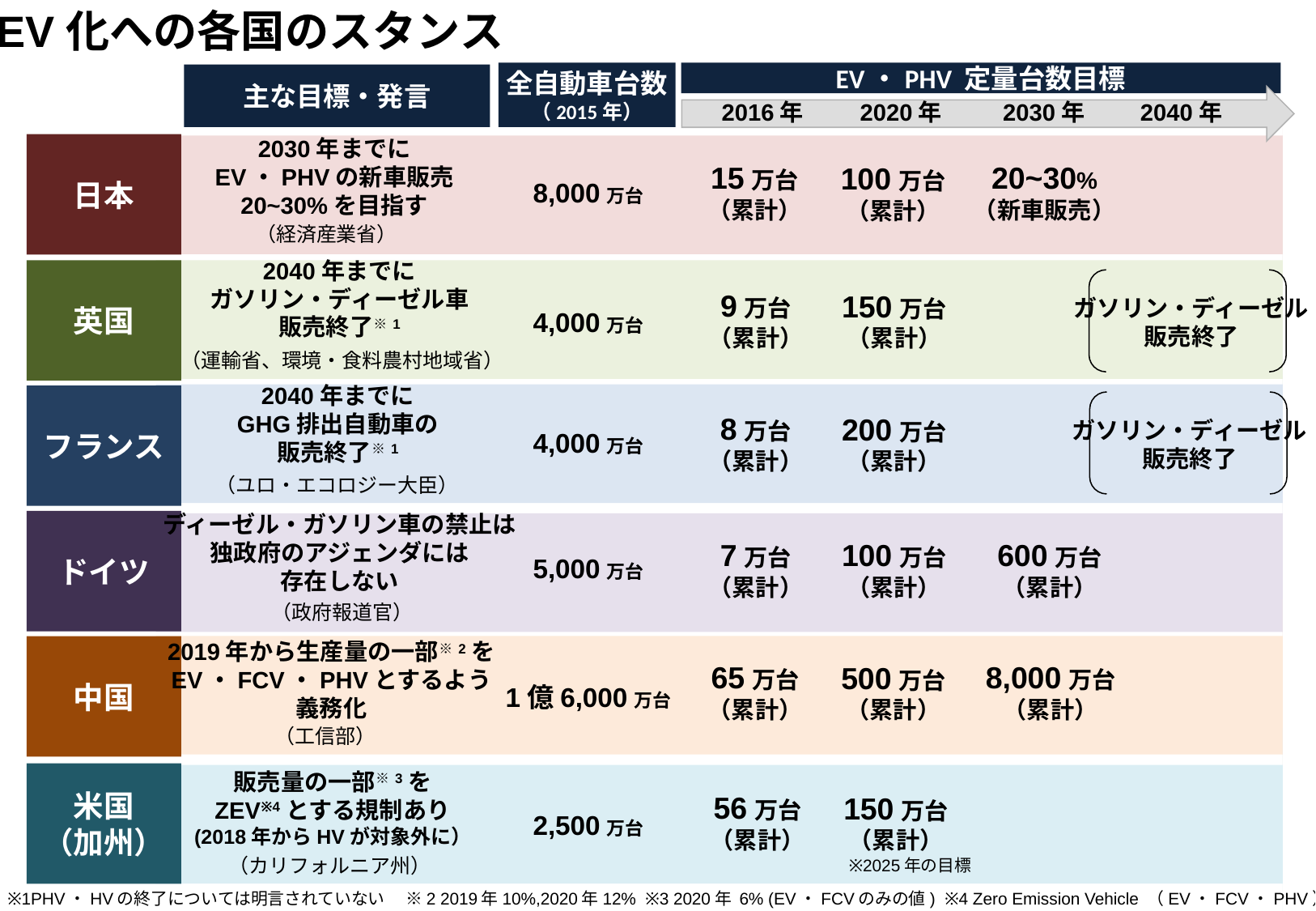

EV化への各国のスタンス
全自動車台数
（2015年）
EV・PHV 定量台数目標
主な目標・発言
2016年
2020年
2030年
2040年

2030年までに
EV・PHVの新車販売
20~30%を目指す
日本
20~30%
（新車販売）
15万台
（累計）
8,000万台
100万台
（累計）
（経済産業省）

2040年までに
ガソリン・ディーゼル車
販売終了※1
英国

9万台
（累計）
150万台
（累計）
4,000万台
ガソリン・ディーゼル
販売終了
（運輸省、環境・食料農村地域省）

2040年までに
GHG排出自動車の
販売終了※1
フランス
8万台
（累計）
200万台
（累計）

4,000万台
ガソリン・ディーゼル
販売終了
（ユロ・エコロジー大臣）

ディーゼル・ガソリン車の禁止は
独政府のアジェンダには
存在しない
ドイツ
5,000万台
7万台
（累計）
100万台
（累計）
600万台
（累計）
（政府報道官）

中国
2019年から生産量の一部※2を
EV・FCV・PHVとするよう
義務化
8,000万台
（累計）
65万台
（累計）
500万台
（累計）
1億6,000万台
（工信部）

販売量の一部※3を
ZEV※4とする規制あり
(2018年からHVが対象外に）
米国
（加州）
56万台
（累計）
150万台
（累計）
2,500万台
（カリフォルニア州）
※2025年の目標
※1PHV・HVの終了については明言されていない　 ※2 2019年10%,2020年12%  ※3 2020年 6% (EV・FCVのみの値)  ※4 Zero Emission Vehicle （EV・FCV・PHV）